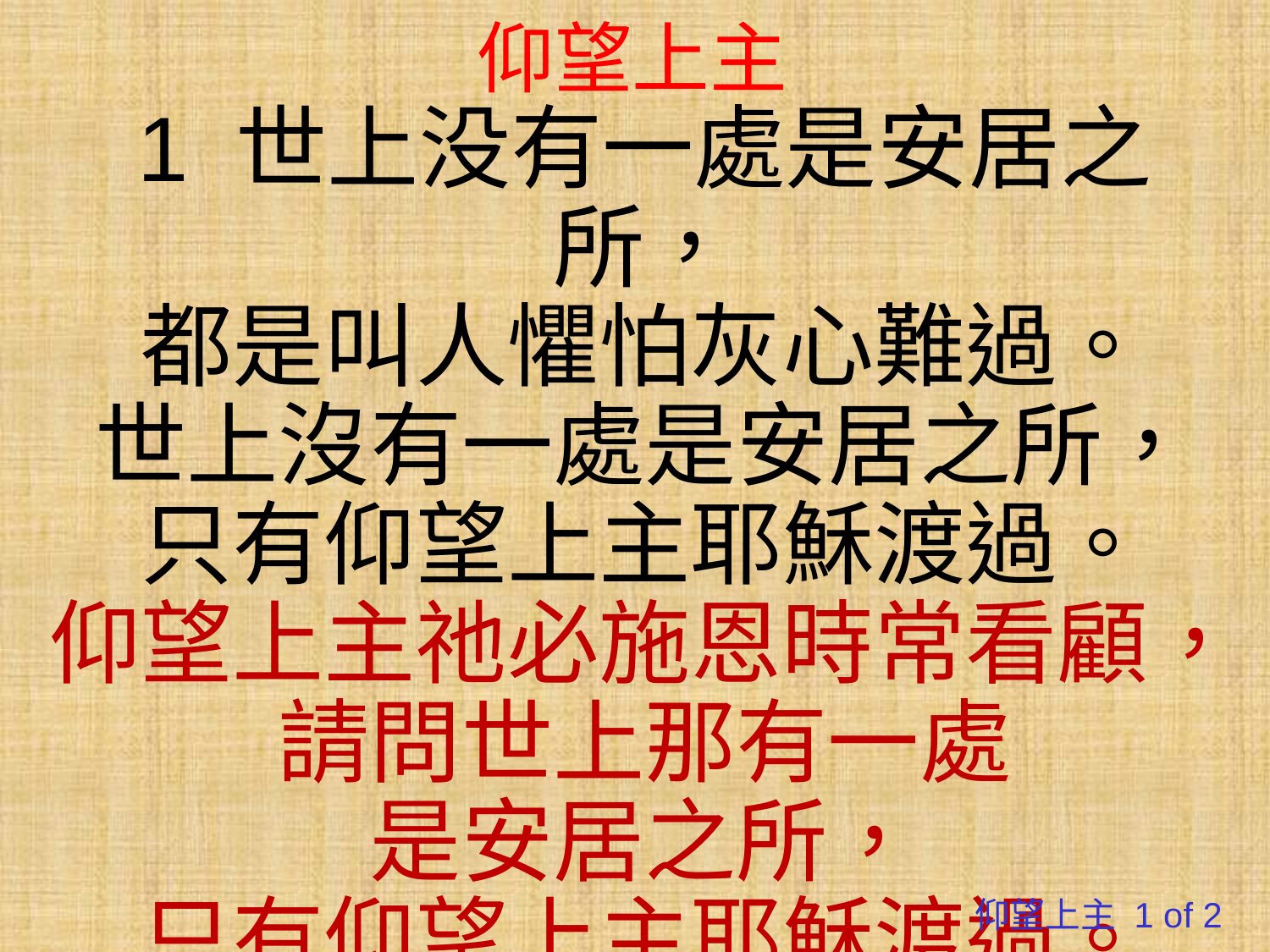

# 仰望上主
1 世上没有一處是安居之所，
都是叫人懼怕灰心難過。
世上沒有一處是安居之所，
只有仰望上主耶穌渡過。
仰望上主祂必施恩時常看顧，
請問世上那有一處
是安居之所，
只有仰望上主耶穌渡過。
仰望上主 1 of 2